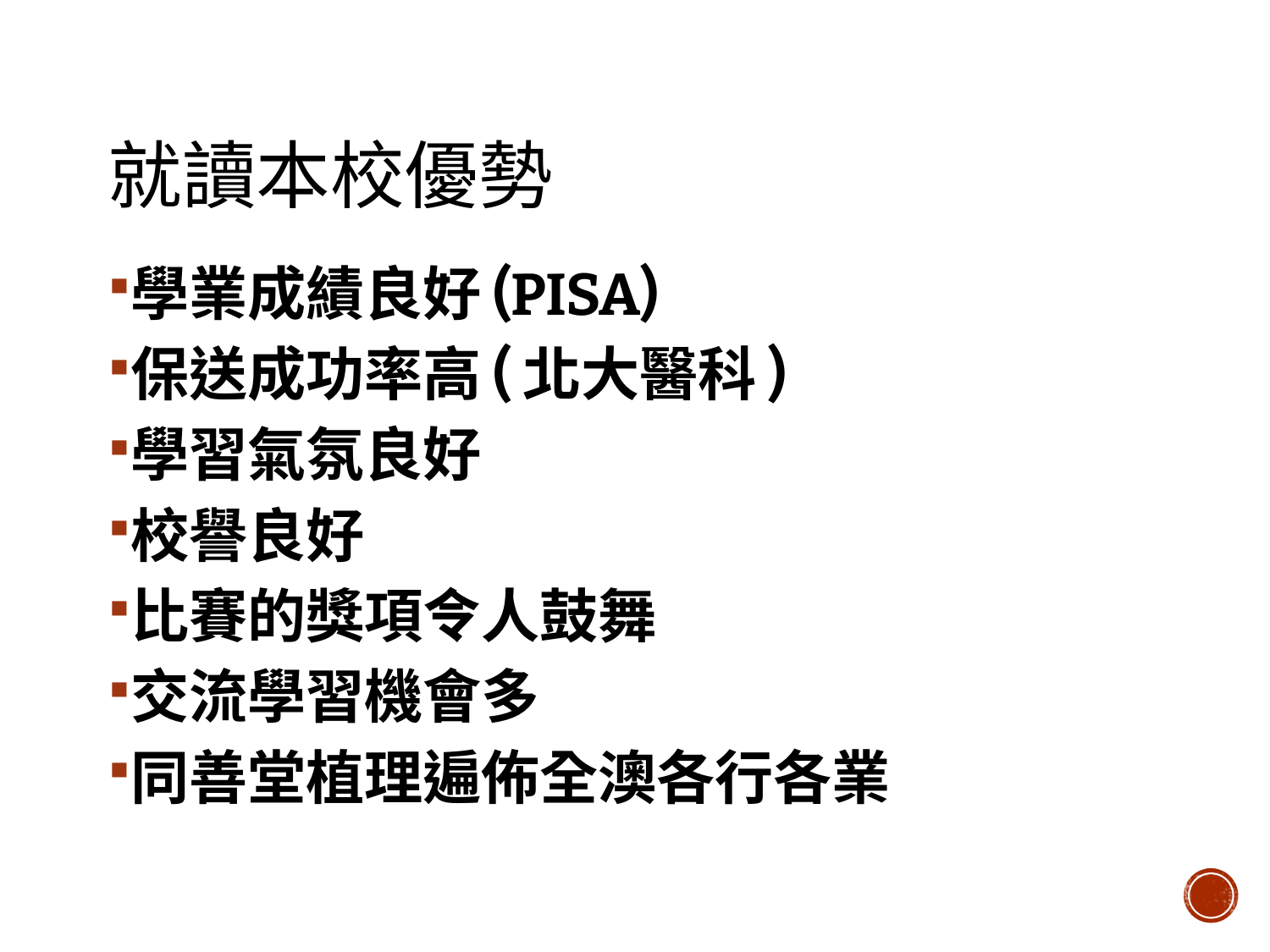

# 就讀本校優勢
學業成績良好(PISA)
保送成功率高(北大醫科)
學習氣氛良好
校譽良好
比賽的獎項令人鼓舞
交流學習機會多
同善堂植理遍佈全澳各行各業